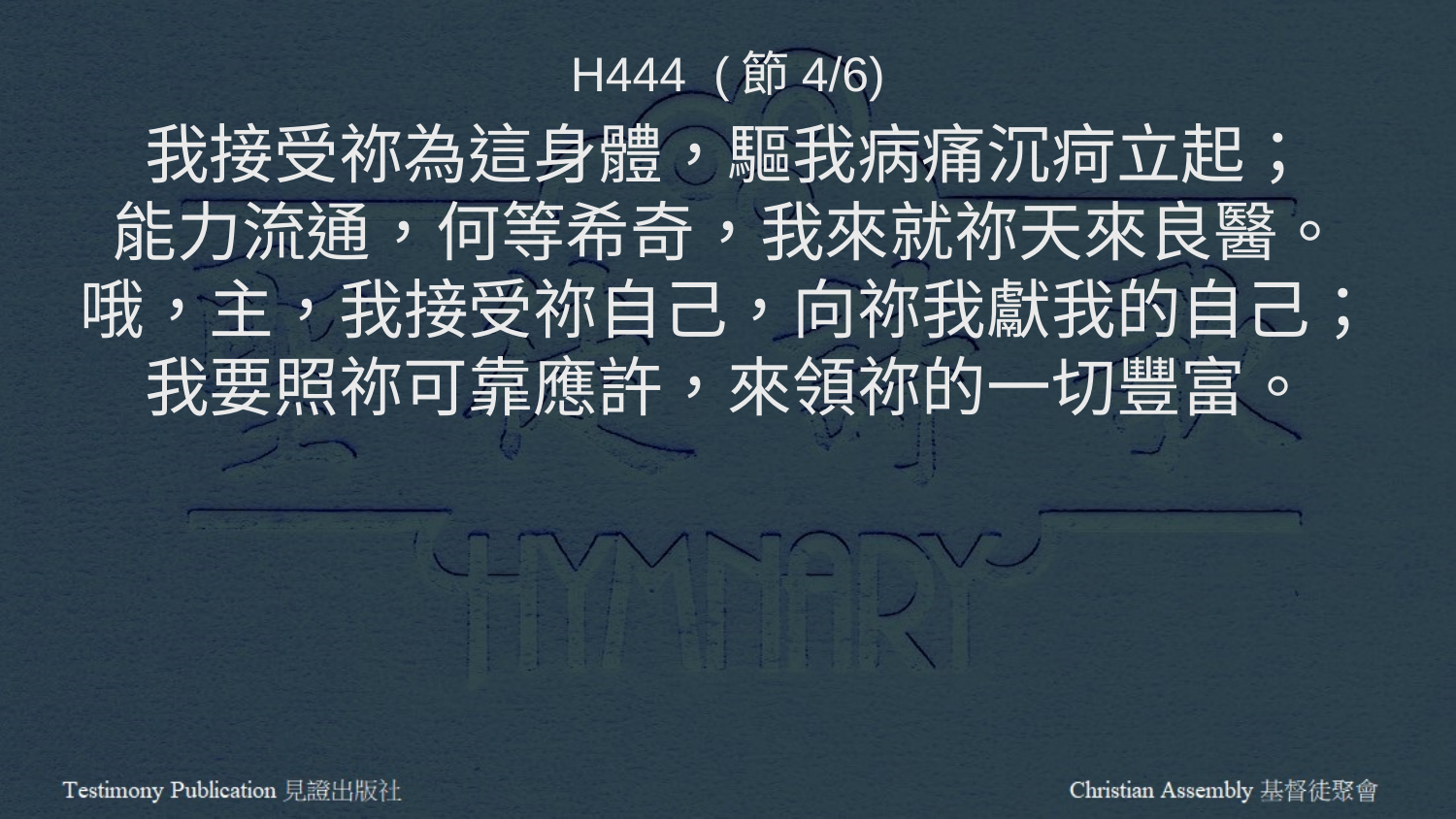

H444  (節4/6)
我接受祢為這身體，驅我病痛沉疴立起；
能力流通，何等希奇，我來就祢天來良醫。
哦，主，我接受祢自己，向祢我獻我的自己；
我要照祢可靠應許，來領祢的一切豐富。